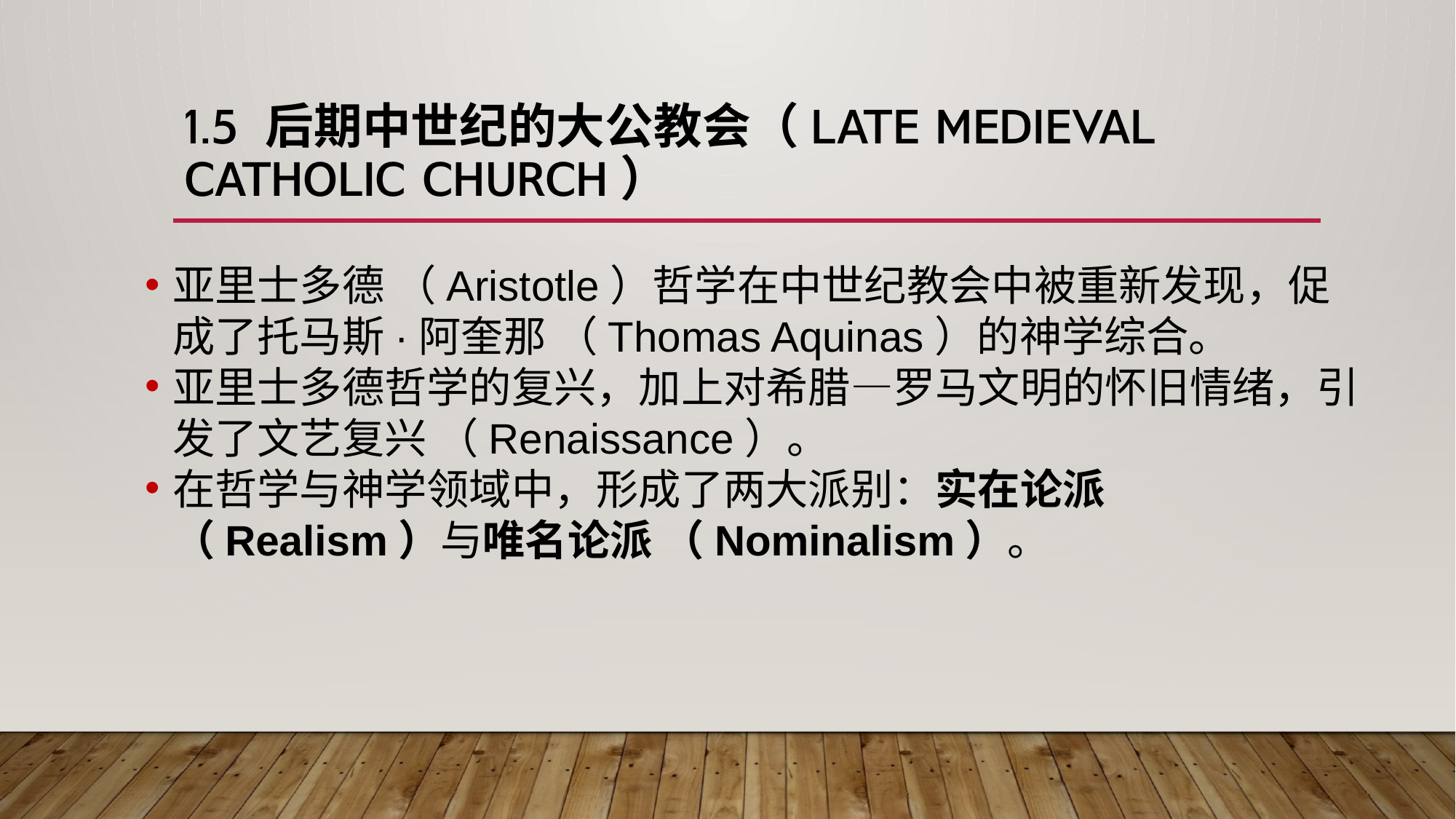

# 1.5 后期中世纪的大公教会（Late Medieval Catholic Church）
亚里士多德 （Aristotle）哲学在中世纪教会中被重新发现，促成了托马斯·阿奎那 （Thomas Aquinas）的神学综合。
亚里士多德哲学的复兴，加上对希腊—罗马文明的怀旧情绪，引发了文艺复兴 （Renaissance）。
在哲学与神学领域中，形成了两大派别：实在论派 （Realism）与唯名论派 （Nominalism）。